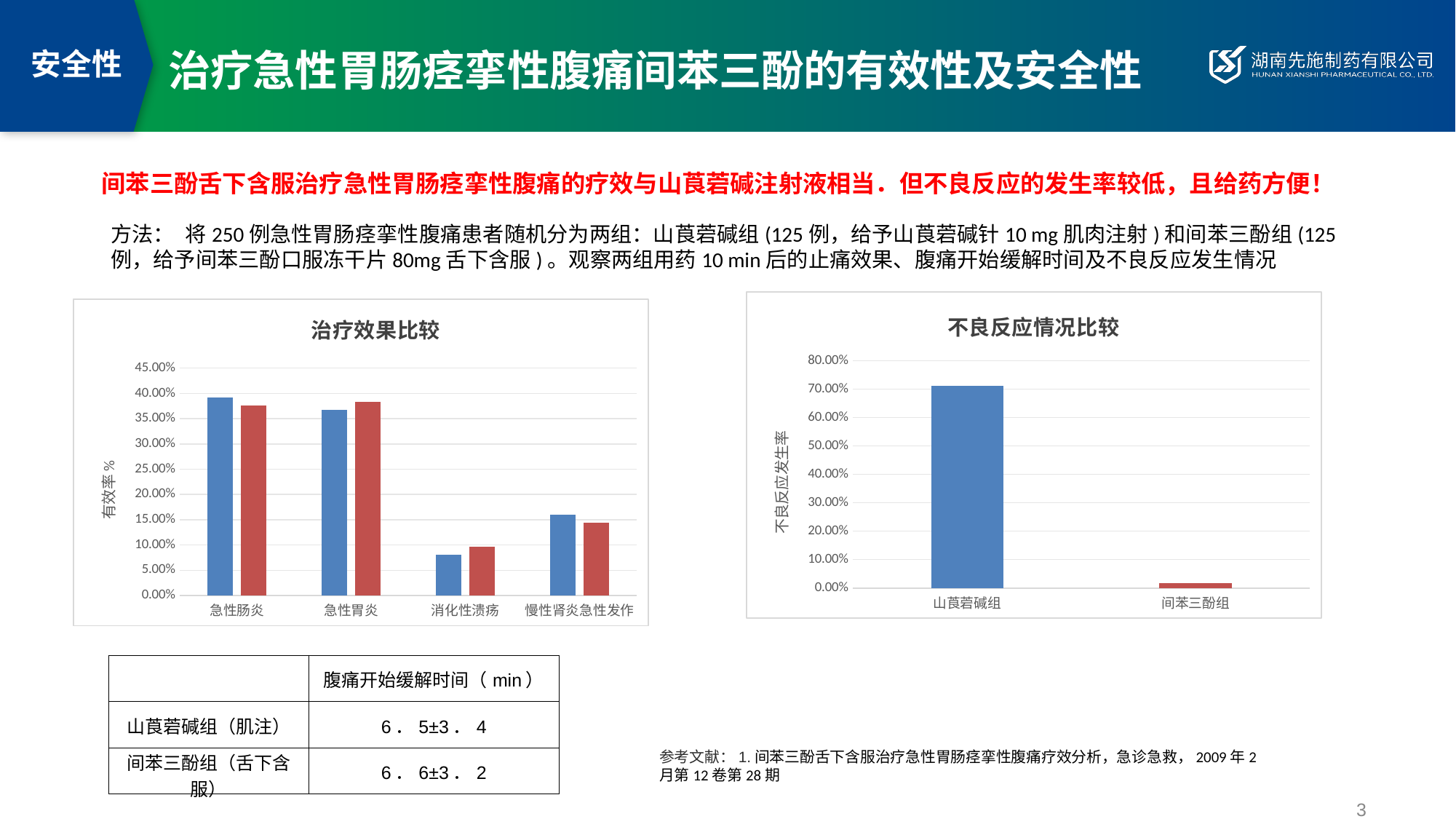

# 治疗急性胃肠痉挛性腹痛间苯三酚的有效性及安全性
安全性

间苯三酚舌下含服治疗急性胃肠痉挛性腹痛的疗效与山莨菪碱注射液相当．但不良反应的发生率较低，且给药方便！

方法： 将250例急性胃肠痉挛性腹痛患者随机分为两组：山莨菪碱组(125例，给予山莨菪碱针10 mg肌肉注射)和间苯三酚组(125例，给予间苯三酚口服冻干片80mg舌下含服)。观察两组用药10 min后的止痛效果、腹痛开始缓解时间及不良反应发生情况

### Chart: 不良反应情况比较

| Category | 不良反应发生率 |
|---|---|
| 山莨菪碱组 | 0.712 |
| 间苯三酚组 | 0.016 |

### Chart: 治疗效果比较

| Category | 山莨菪碱组 | 间苯三酚组 |
|---|---|---|
| 急性肠炎 | 0.392 | 0.376 |
| 急性胃炎 | 0.368 | 0.384 |
| 消化性溃疡 | 0.08 | 0.096 |
| 慢性肾炎急性发作 | 0.16 | 0.144 |
|  | 腹痛开始缓解时间（min） |
| --- | --- |
| 山莨菪碱组（肌注） | 6．5±3．4 |
| 间苯三酚组（舌下含服） | 6．6±3．2 |
参考文献：1.间苯三酚舌下含服治疗急性胃肠痉挛性腹痛疗效分析，急诊急救，2009年2月第12卷第28期
3